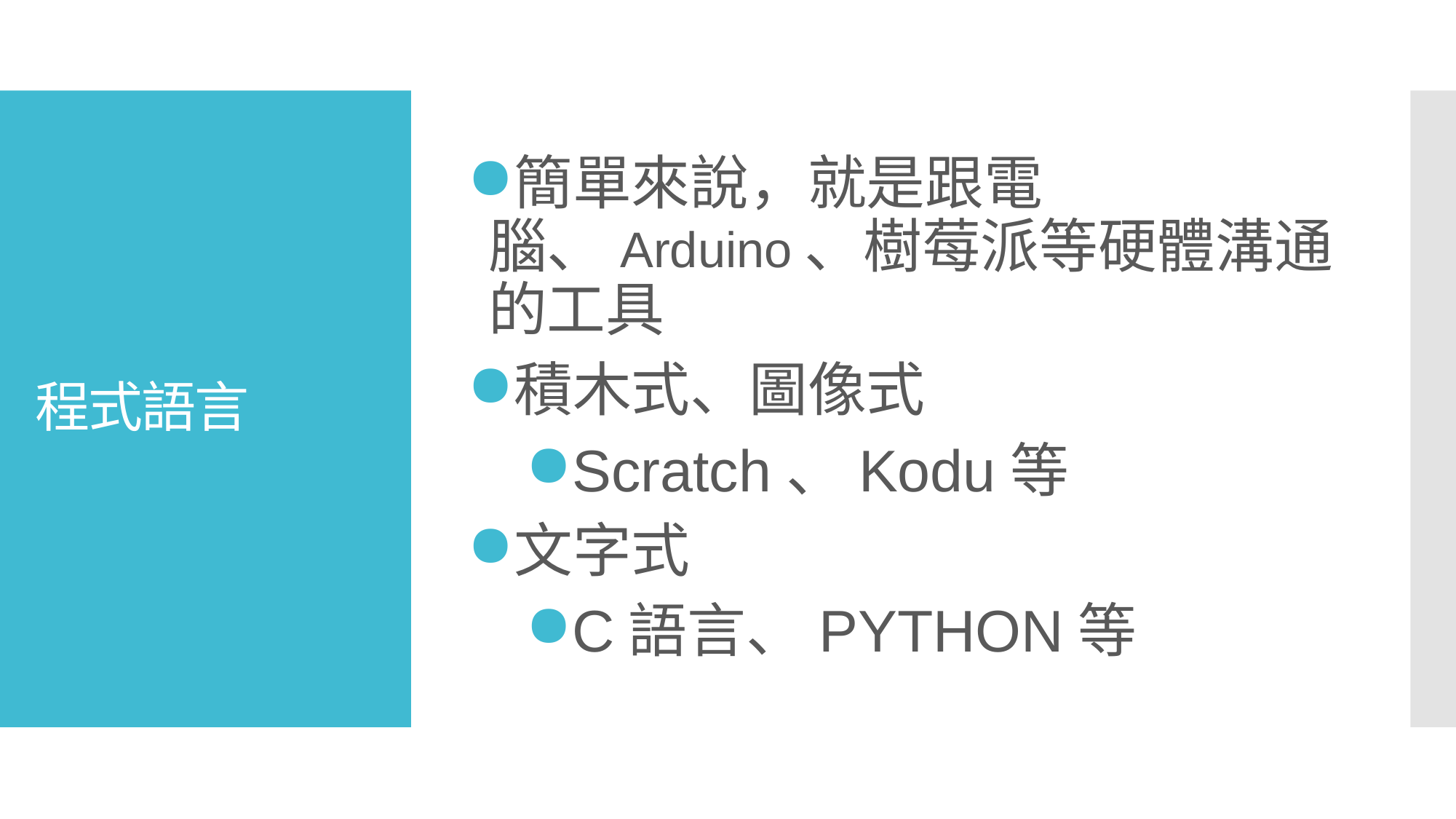

簡單來說，就是跟電腦、Arduino、樹莓派等硬體溝通的工具
積木式、圖像式
Scratch、Kodu等
文字式
C語言、PYTHON等
# 程式語言